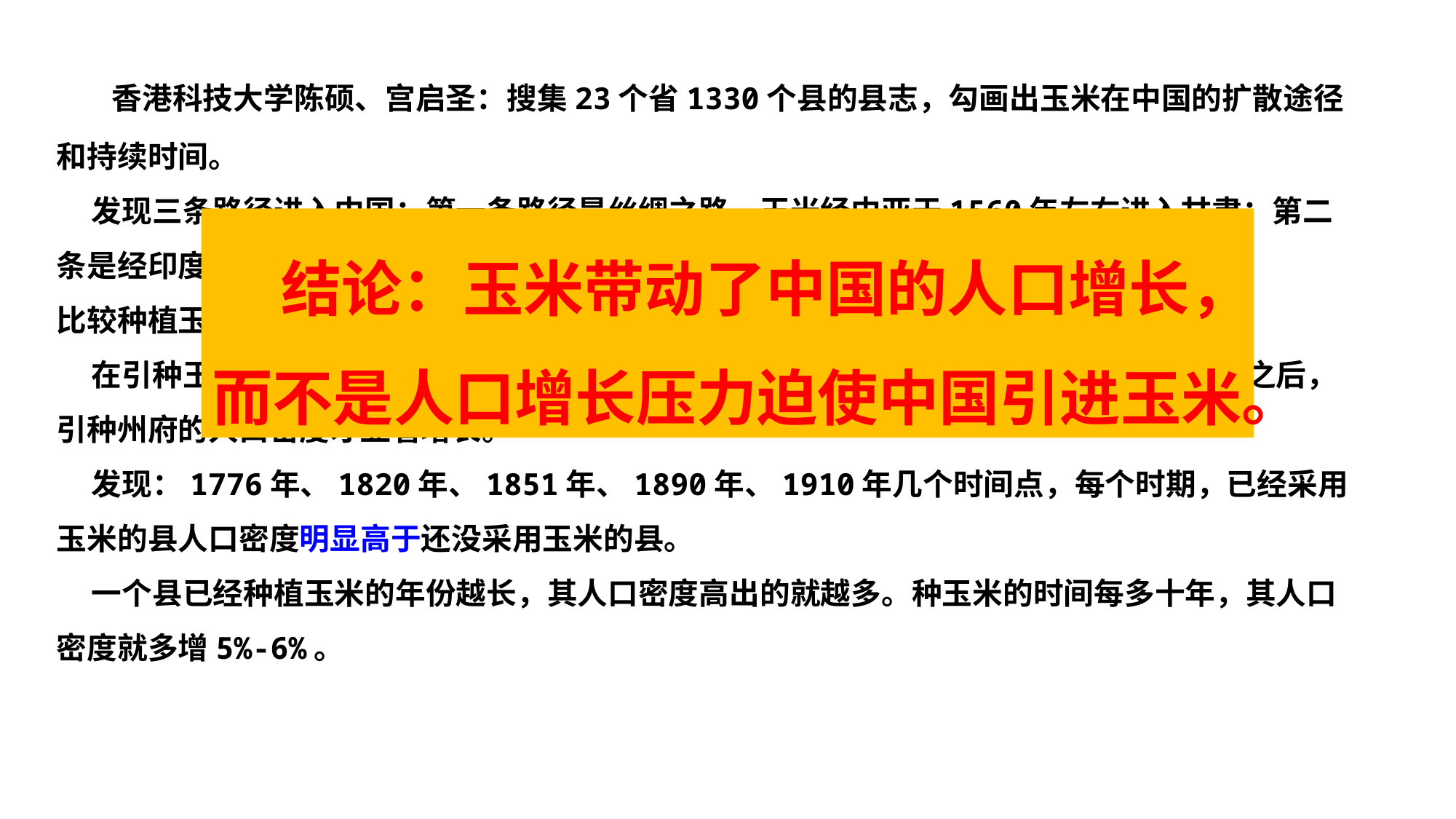

香港科技大学陈硕、宫启圣：搜集23个省1330个县的县志，勾画出玉米在中国的扩散途径和持续时间。
    发现三条路径进入中国：第一条路径是丝绸之路，玉米经中亚于1560年左右进入甘肃；第二条是经印度于1563年进入云南；第三条途径是经菲律宾于1572年进入福建。
比较种植玉米的县和还未种植玉米的邻县，每隔10年的人口密度差别。
    在引种玉米之前，各府州几个时段的人口密度变化趋势并没有显著差异；而在引种玉米之后，引种州府的人口密度才显著增长。
    发现：1776年、1820年、1851年、1890年、1910年几个时间点，每个时期，已经采用玉米的县人口密度明显高于还没采用玉米的县。
    一个县已经种植玉米的年份越长，其人口密度高出的就越多。种玉米的时间每多十年，其人口密度就多增5%-6%。

    结论：玉米带动了中国的人口增长，而不是人口增长压力迫使中国引进玉米。